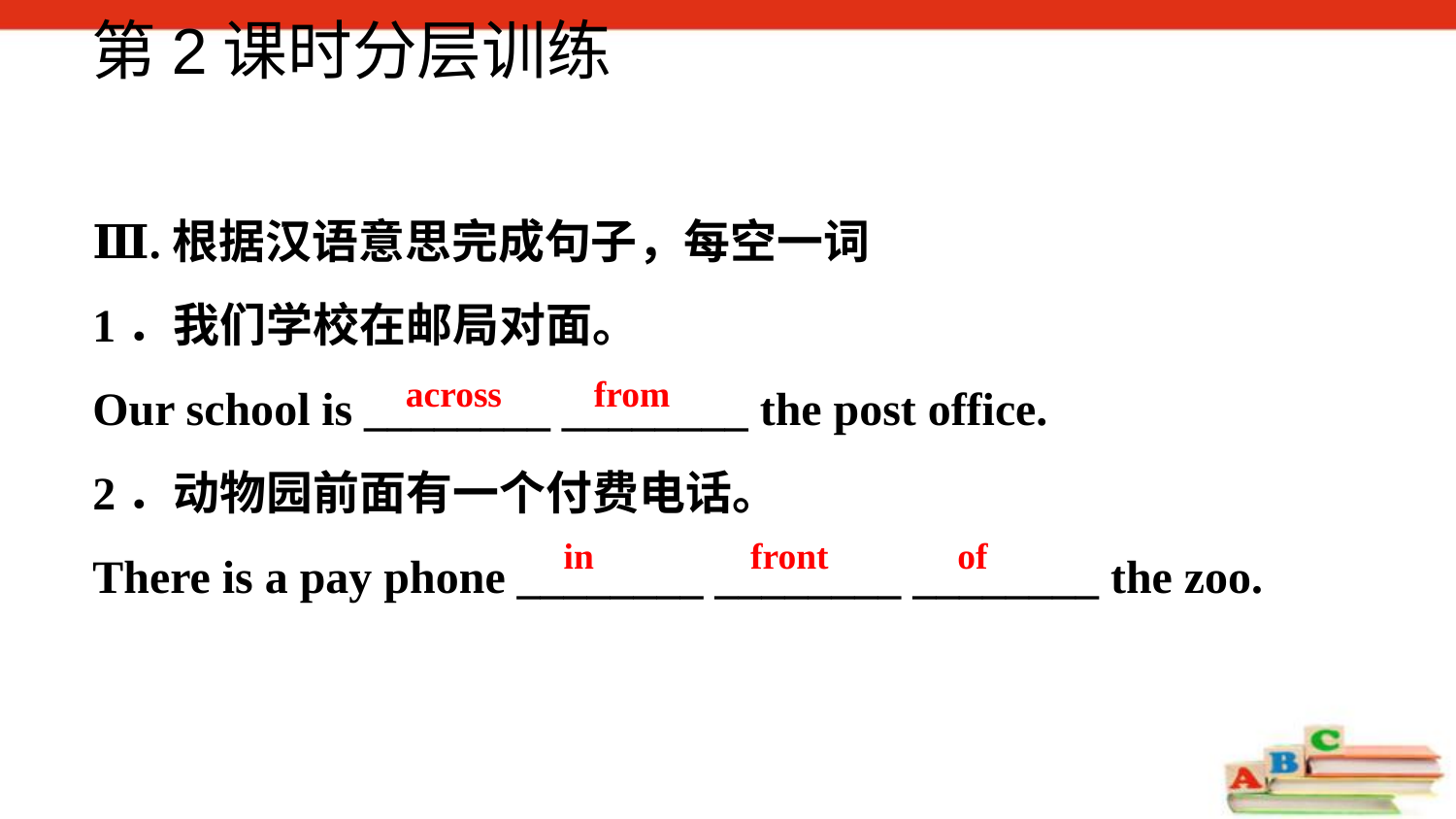

第2课时分层训练

Ⅲ.根据汉语意思完成句子，每空一词
1．我们学校在邮局对面。
Our school is ________ ________ the post office.
2．动物园前面有一个付费电话。
There is a pay phone ________ ________ ________ the zoo.
across          from
in                 front              of